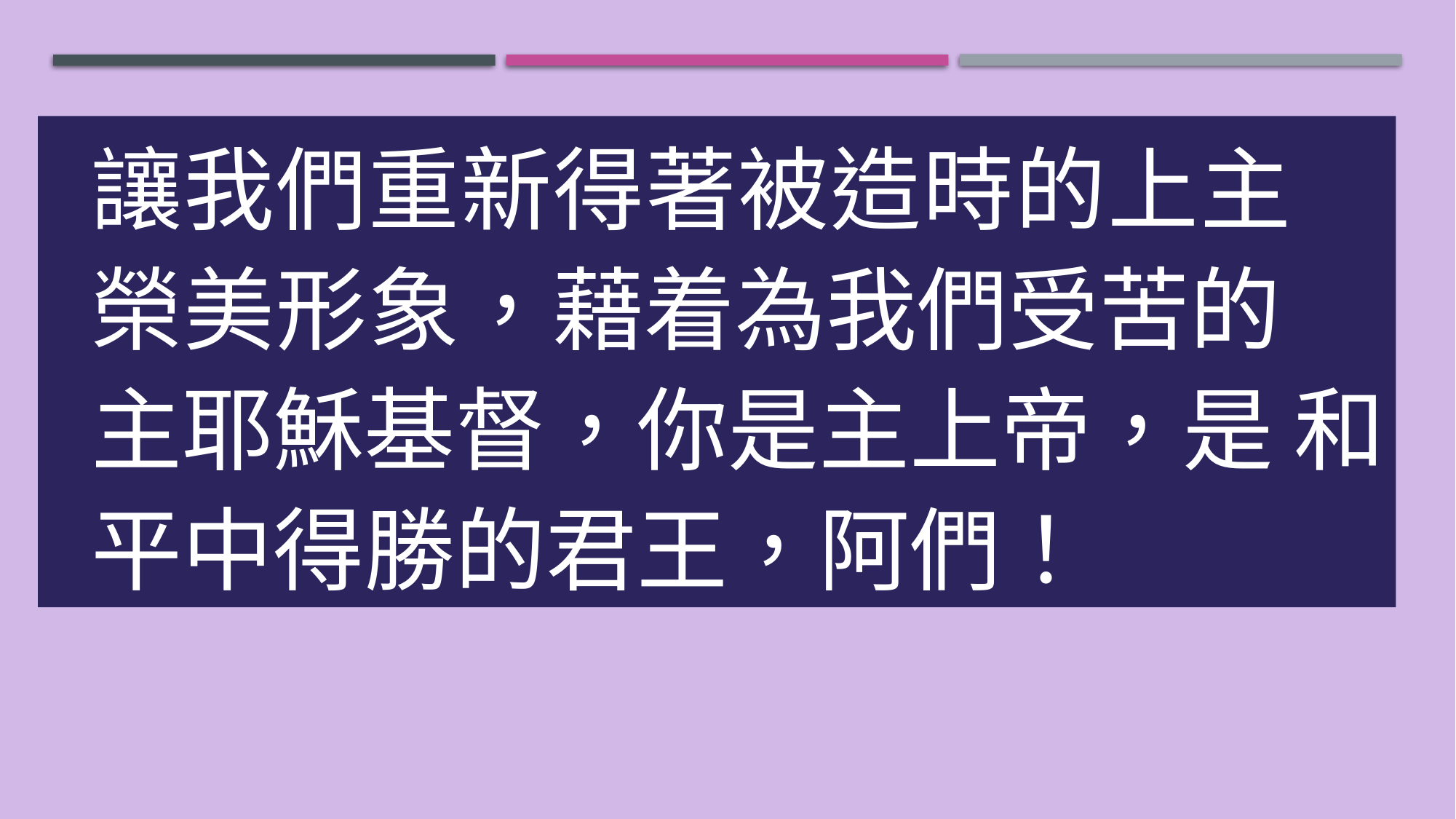

讓我們重新得著被造時的上主榮美形象，藉着為我們受苦的 主耶穌基督，你是主上帝，是 和平中得勝的君王，阿們！